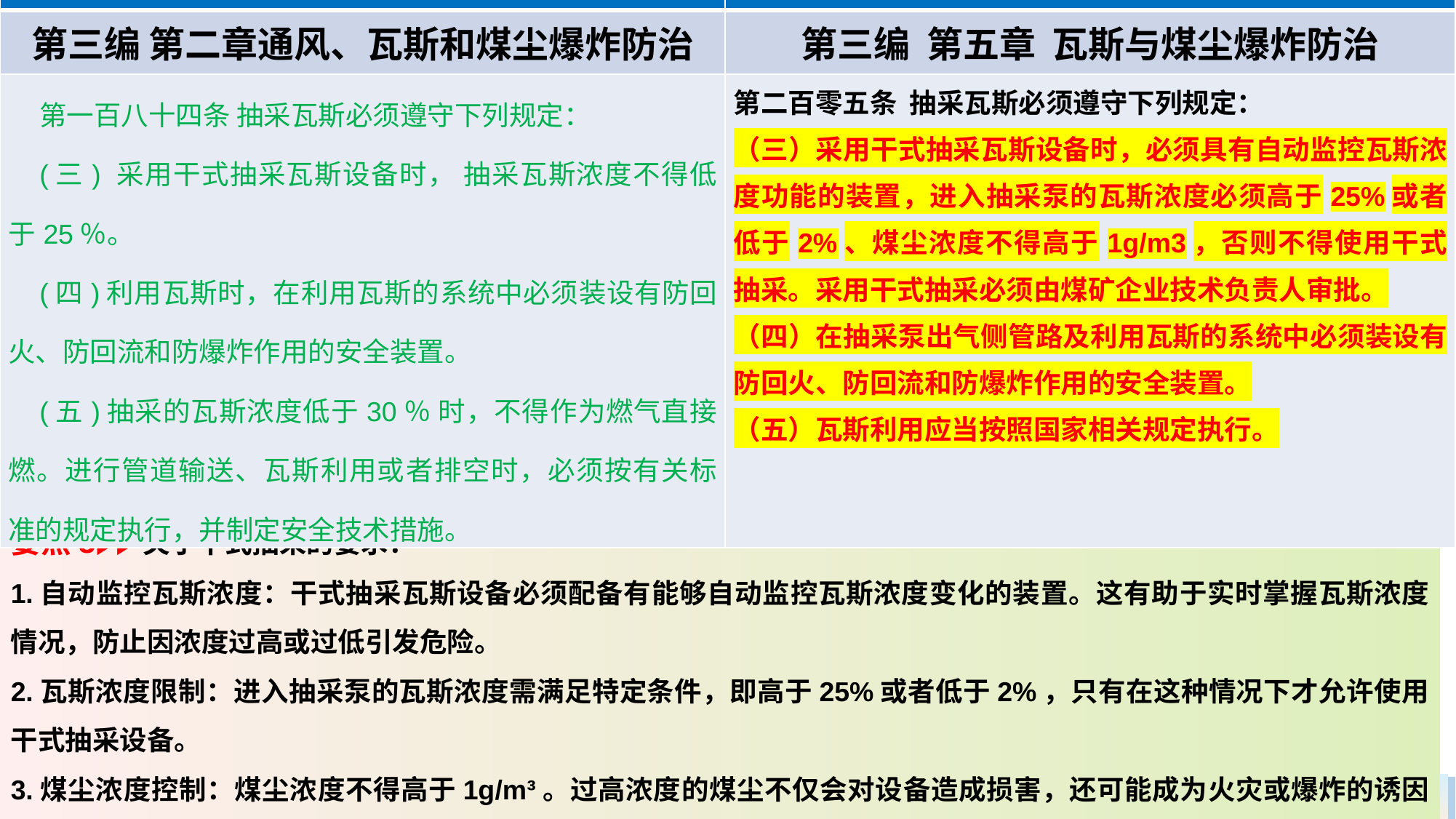

| 《煤矿安全规程》（2022版） | 《煤矿安全规程》（2025版） |
| --- | --- |
| 第三编 第二章通风、瓦斯和煤尘爆炸防治 | 第三编 第五章 瓦斯与煤尘爆炸防治 |
| 第一百八十四条 抽采瓦斯必须遵守下列规定： (三) 采用干式抽采瓦斯设备时， 抽采瓦斯浓度不得低于25％。 (四)利用瓦斯时，在利用瓦斯的系统中必须装设有防回火、防回流和防爆炸作用的安全装置。 (五)抽采的瓦斯浓度低于30％ 时，不得作为燃气直接燃。进行管道输送、瓦斯利用或者排空时，必须按有关标准的规定执行，并制定安全技术措施。 | 第二百零五条 抽采瓦斯必须遵守下列规定： （三）采用干式抽采瓦斯设备时，必须具有自动监控瓦斯浓度功能的装置，进入抽采泵的瓦斯浓度必须高于25%或者低于2%、煤尘浓度不得高于1g/m3，否则不得使用干式抽采。采用干式抽采必须由煤矿企业技术负责人审批。 （四）在抽采泵出气侧管路及利用瓦斯的系统中必须装设有防回火、防回流和防爆炸作用的安全装置。 （五）瓦斯利用应当按照国家相关规定执行。 |
【培训要点】      本条是关于矿井抽采瓦斯有关规定
要点3▶▶关于干式抽采的要求：
1.自动监控瓦斯浓度：干式抽采瓦斯设备必须配备有能够自动监控瓦斯浓度变化的装置。这有助于实时掌握瓦斯浓度情况，防止因浓度过高或过低引发危险。
2.瓦斯浓度限制：进入抽采泵的瓦斯浓度需满足特定条件，即高于25%或者低于2%，只有在这种情况下才允许使用干式抽采设备。
3.煤尘浓度控制：煤尘浓度不得高于1g/m³。过高浓度的煤尘不仅会对设备造成损害，还可能成为火灾或爆炸的诱因之一。